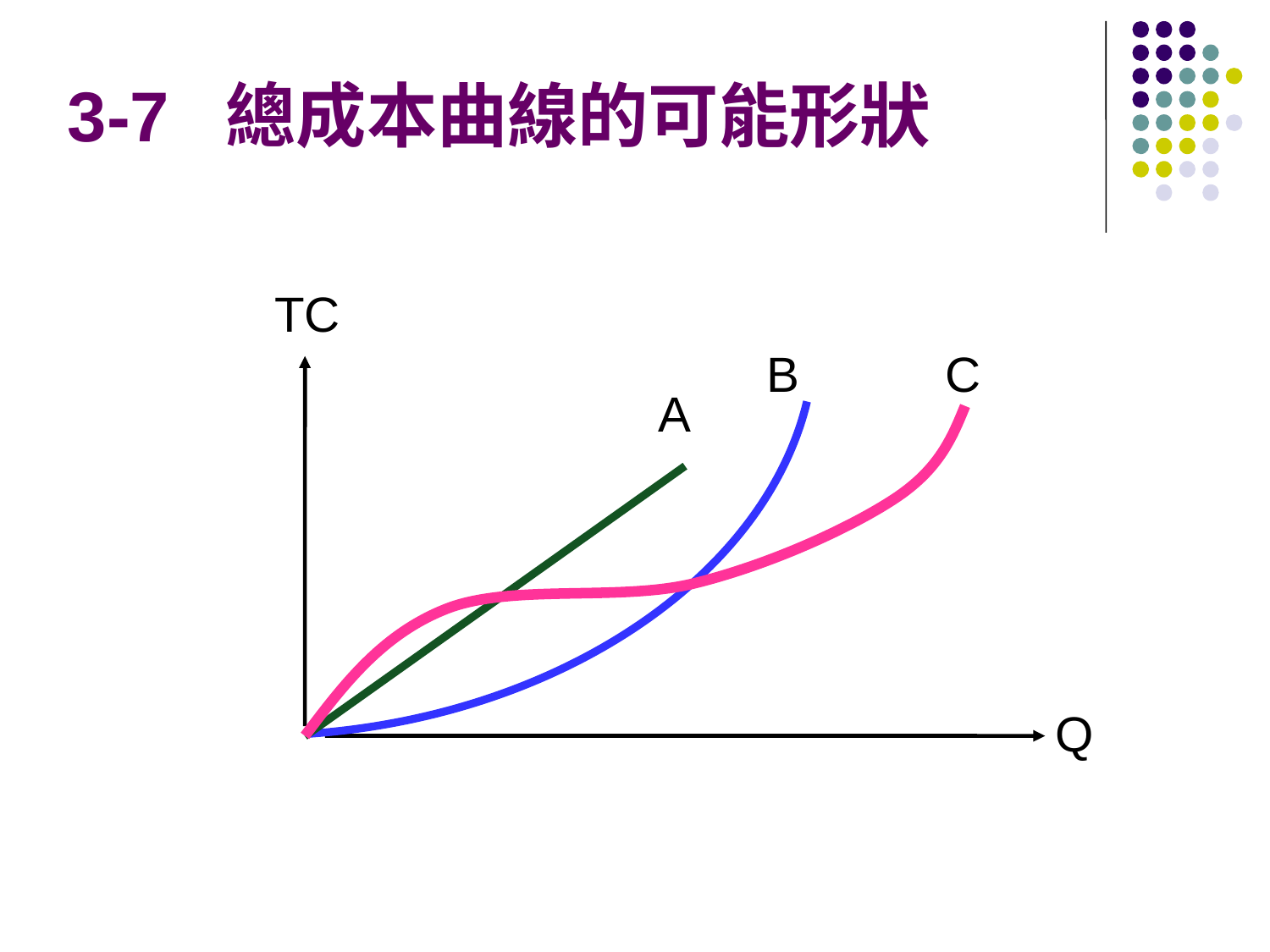

# 3-7  總成本曲線的可能形狀
TC

B
C

A

Q